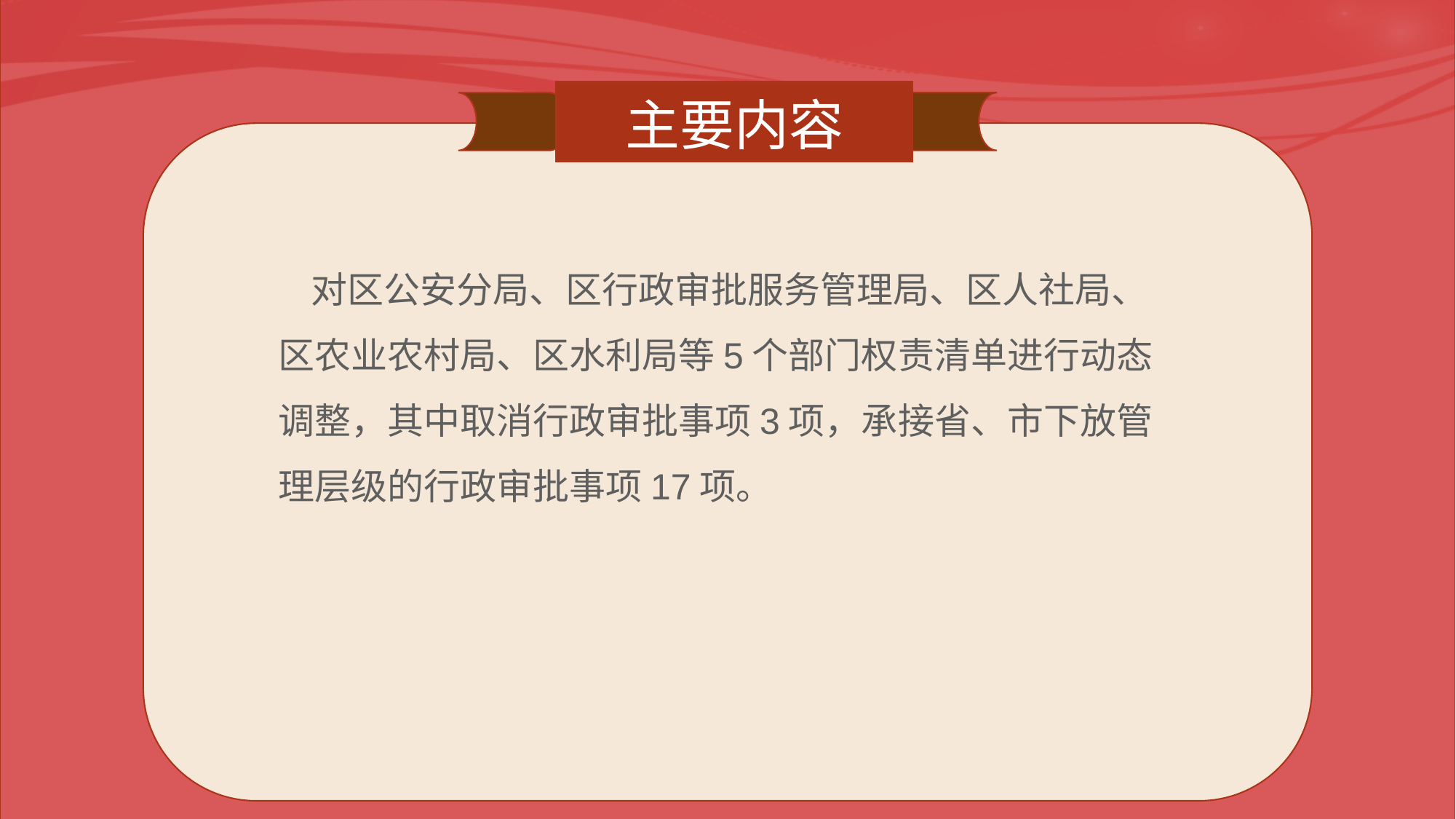

主要内容

   对区公安分局、区行政审批服务管理局、区人社局、区农业农村局、区水利局等5个部门权责清单进行动态调整，其中取消行政审批事项3项，承接省、市下放管理层级的行政审批事项17项。